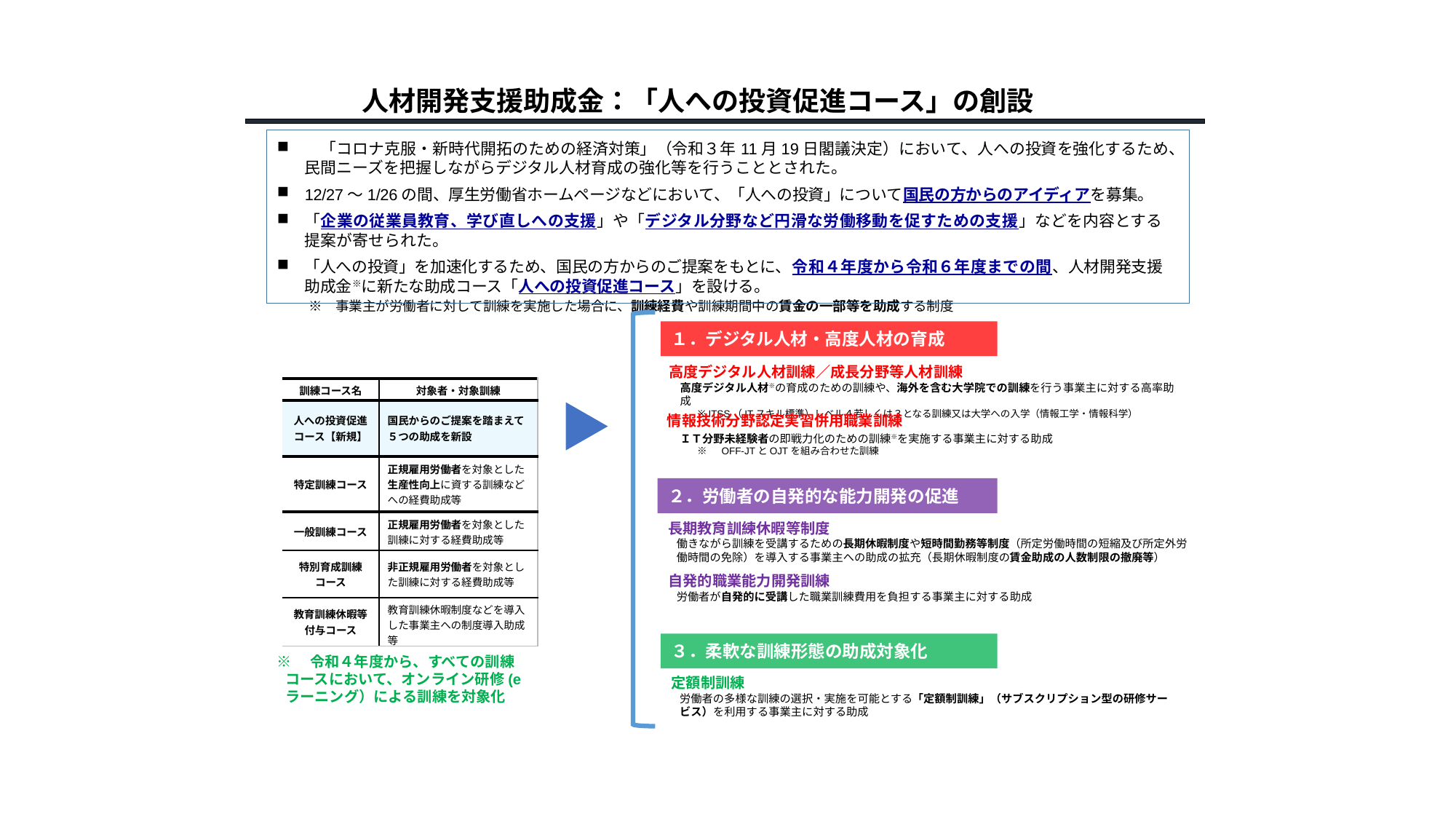

人材開発支援助成金：「人への投資促進コース」の創設

　「コロナ克服・新時代開拓のための経済対策」（令和３年11月19日閣議決定）において、人への投資を強化するため、民間ニーズを把握しながらデジタル人材育成の強化等を行うこととされた。
12/27～1/26の間、厚生労働省ホームページなどにおいて、「人への投資」について国民の方からのアイディアを募集。
「企業の従業員教育、学び直しへの支援」や「デジタル分野など円滑な労働移動を促すための支援」などを内容とする提案が寄せられた。
「人への投資」を加速化するため、国民の方からのご提案をもとに、令和４年度から令和６年度までの間、人材開発支援助成金※に新たな助成コース「人への投資促進コース」を設ける。
　　※　事業主が労働者に対して訓練を実施した場合に、訓練経費や訓練期間中の賃金の一部等を助成する制度

１．デジタル人材・高度人材の育成
高度デジタル人材訓練／成長分野等人材訓練
高度デジタル人材※の育成のための訓練や、海外を含む大学院での訓練を行う事業主に対する高率助成
※ ITSS（ITスキル標準）レベル４若しくは３となる訓練又は大学への入学（情報工学・情報科学）
| 訓練コース名 | 対象者・対象訓練 |
| --- | --- |
| 人への投資促進コース【新規】 | 国民からのご提案を踏まえて５つの助成を新設 |
| 特定訓練コース | 正規雇用労働者を対象とした生産性向上に資する訓練などへの経費助成等 |
| 一般訓練コース | 正規雇用労働者を対象とした訓練に対する経費助成等 |
| 特別育成訓練 コース | 非正規雇用労働者を対象とした訓練に対する経費助成等 |
| 教育訓練休暇等付与コース | 教育訓練休暇制度などを導入した事業主への制度導入助成等 |

情報技術分野認定実習併用職業訓練
ＩＴ分野未経験者の即戦力化のための訓練※を実施する事業主に対する助成
※　OFF-JTとOJTを組み合わせた訓練
２．労働者の自発的な能力開発の促進
長期教育訓練休暇等制度
働きながら訓練を受講するための長期休暇制度や短時間勤務等制度（所定労働時間の短縮及び所定外労働時間の免除）を導入する事業主への助成の拡充（長期休暇制度の賃金助成の人数制限の撤廃等）
自発的職業能力開発訓練
労働者が自発的に受講した職業訓練費用を負担する事業主に対する助成
３．柔軟な訓練形態の助成対象化
※　令和４年度から、すべての訓練コースにおいて、オンライン研修(eラーニング）による訓練を対象化
定額制訓練
労働者の多様な訓練の選択・実施を可能とする「定額制訓練」（サブスクリプション型の研修サービス）を利用する事業主に対する助成